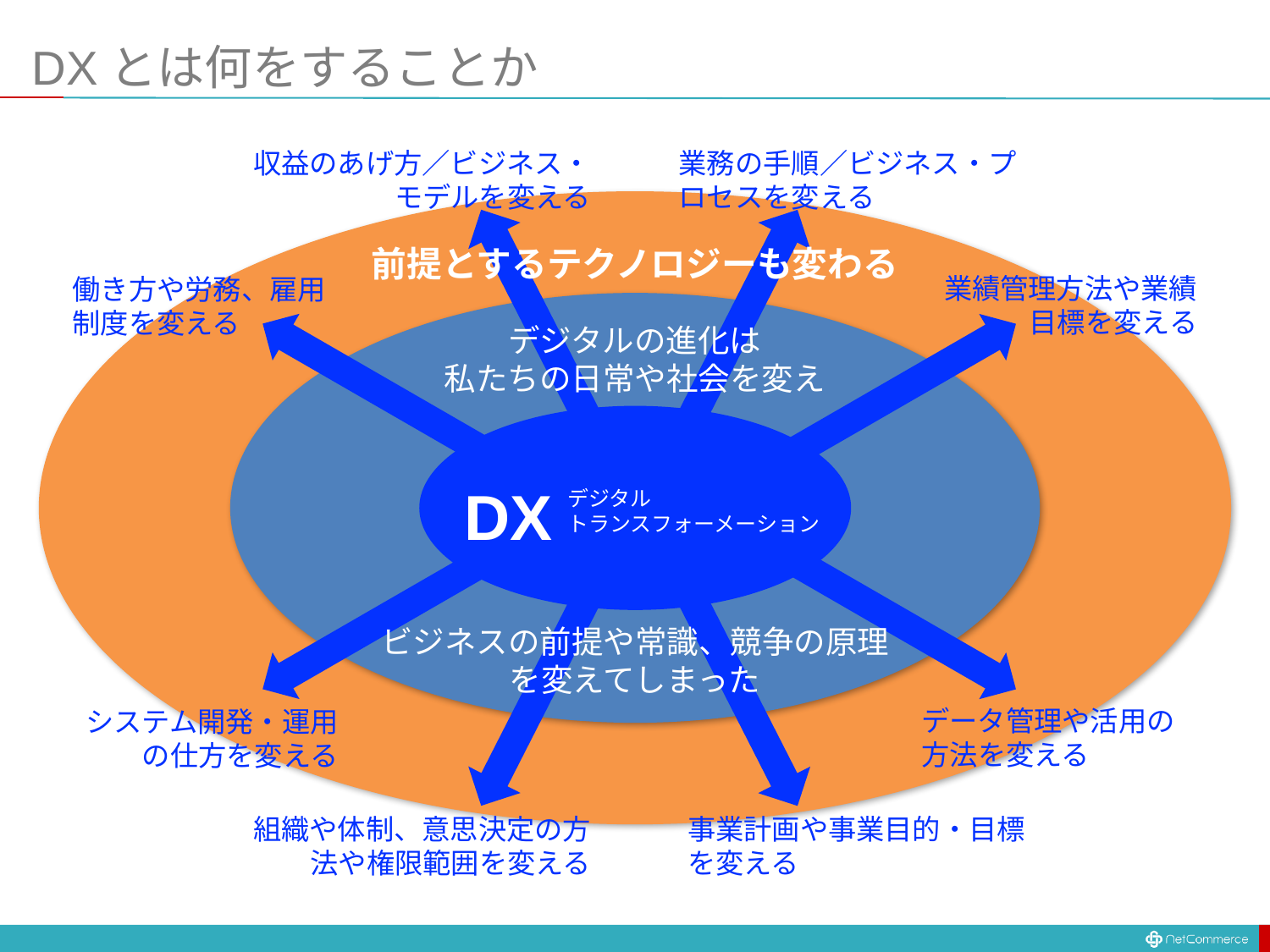

# DXとは何をすることか
業務の手順／ビジネス・プロセスを変える
収益のあげ方／ビジネス・モデルを変える

前提とするテクノロジーも変わる
業績管理方法や業績目標を変える
働き方や労務、雇用制度を変える

デジタルの進化は
私たちの日常や社会を変え

DX
デジタル
トランスフォーメーション
ビジネスの前提や常識、競争の原理
を変えてしまった

データ管理や活用の方法を変える
システム開発・運用の仕方を変える
組織や体制、意思決定の方法や権限範囲を変える
事業計画や事業目的・目標を変える